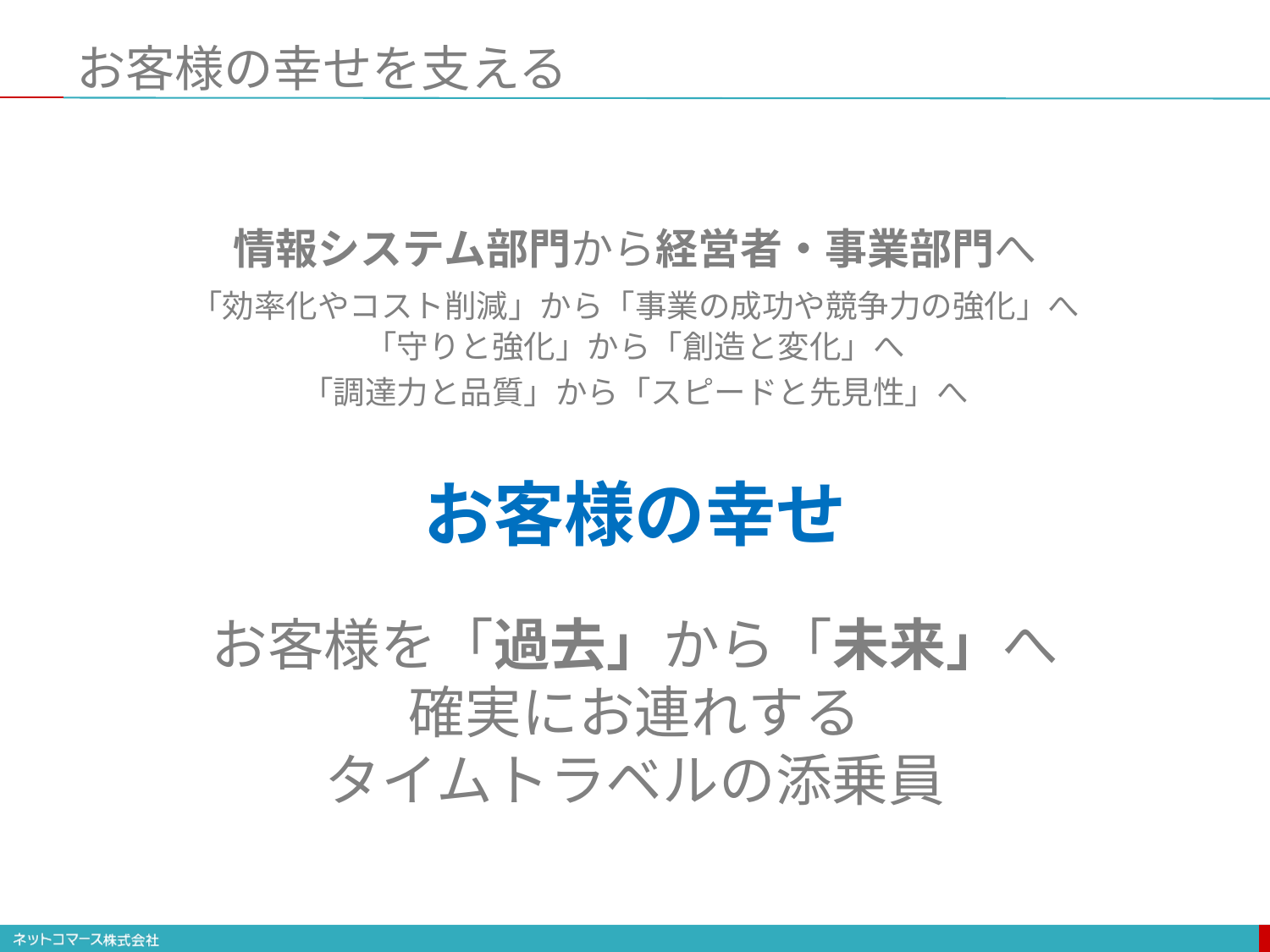

# お客様の幸せを支える
情報システム部門から経営者・事業部門へ
「効率化やコスト削減」から「事業の成功や競争力の強化」へ
「守りと強化」から「創造と変化」へ
「調達力と品質」から「スピードと先見性」へ
お客様の幸せ
お客様を「過去」から「未来」へ
確実にお連れする
タイムトラベルの添乗員